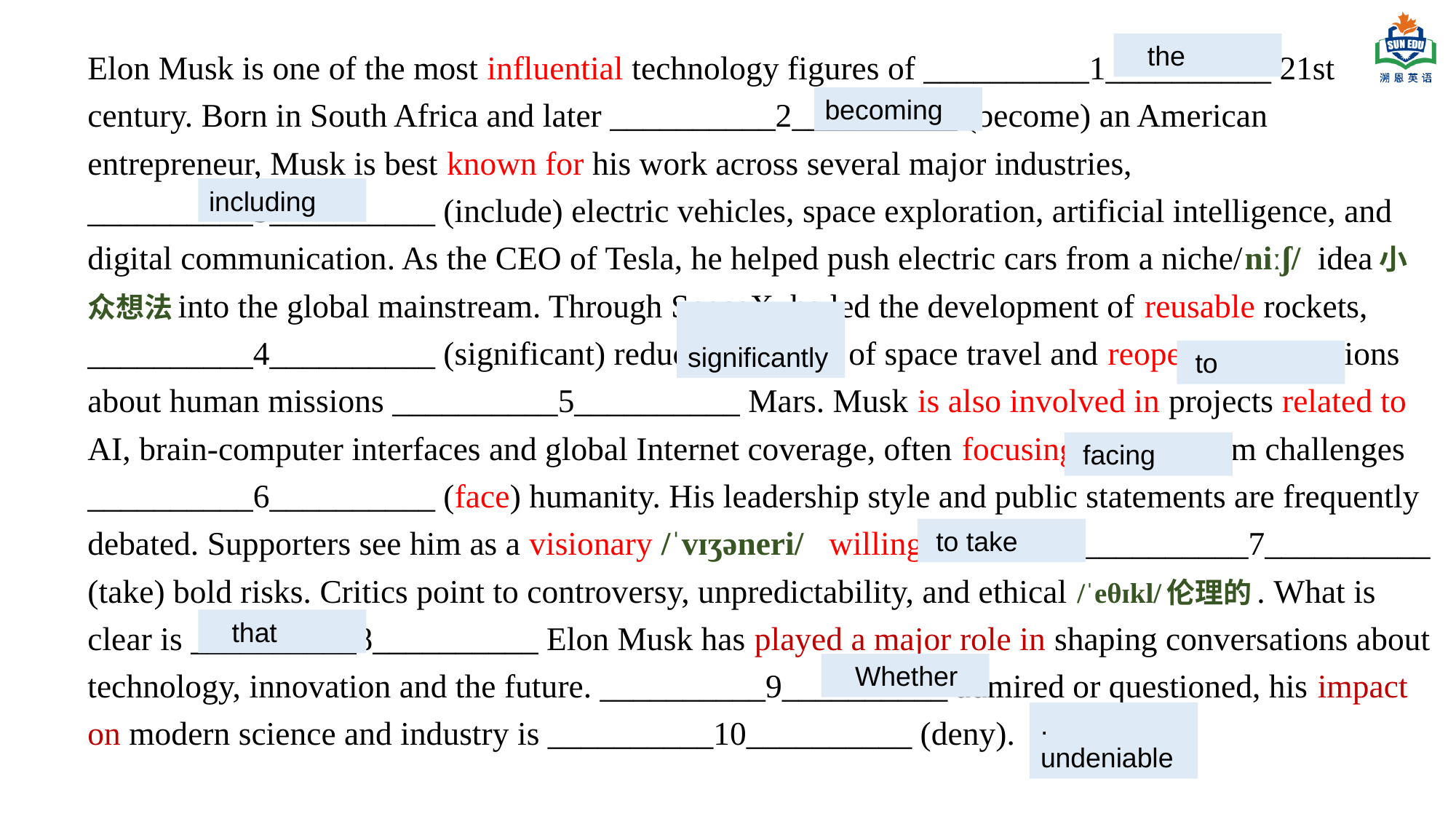

Elon Musk is one of the most influential technology figures of __________1__________ 21st century. Born in South Africa and later __________2__________ (become) an American entrepreneur, Musk is best known for his work across several major industries, __________3__________ (include) electric vehicles, space exploration, artificial intelligence, and digital communication. As the CEO of Tesla, he helped push electric cars from a niche/niːʃ/  idea小众想法into the global mainstream. Through SpaceX, he led the development of reusable rockets, __________4__________ (significant) reducing the cost of space travel and reopening discussions about human missions __________5__________ Mars. Musk is also involved in projects related to AI, brain-computer interfaces and global Internet coverage, often focusing on long-term challenges __________6__________ (face) humanity. His leadership style and public statements are frequently debated. Supporters see him as a visionary /ˈvɪʒəneri/   willing有远见的人 __________7__________ (take) bold risks. Critics point to controversy, unpredictability, and ethical /ˈeθɪkl/伦理的. What is clear is __________8__________ Elon Musk has played a major role in shaping conversations about technology, innovation and the future. __________9__________ admired or questioned, his impact on modern science and industry is __________10__________ (deny).

   the
becoming
including
 significantly
 to
 facing
 to take
   that
   Whether
. undeniable